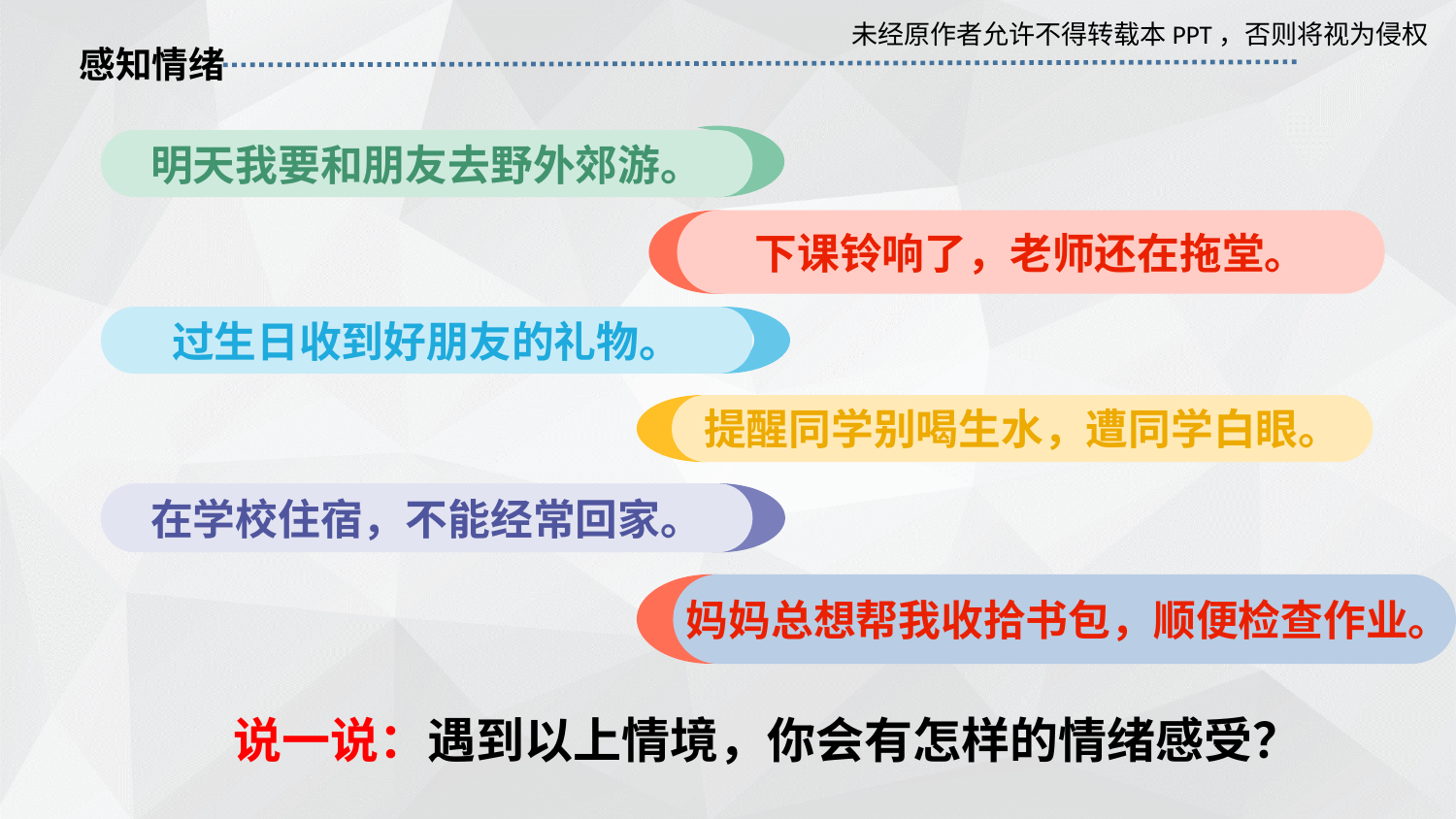

感知情绪

明天我要和朋友去野外郊游。

下课铃响了，老师还在拖堂。
过生日收到好朋友的礼物。

提醒同学别喝生水，遭同学白眼。
在学校住宿，不能经常回家。

妈妈总想帮我收拾书包，顺便检查作业。
说一说：遇到以上情境，你会有怎样的情绪感受？